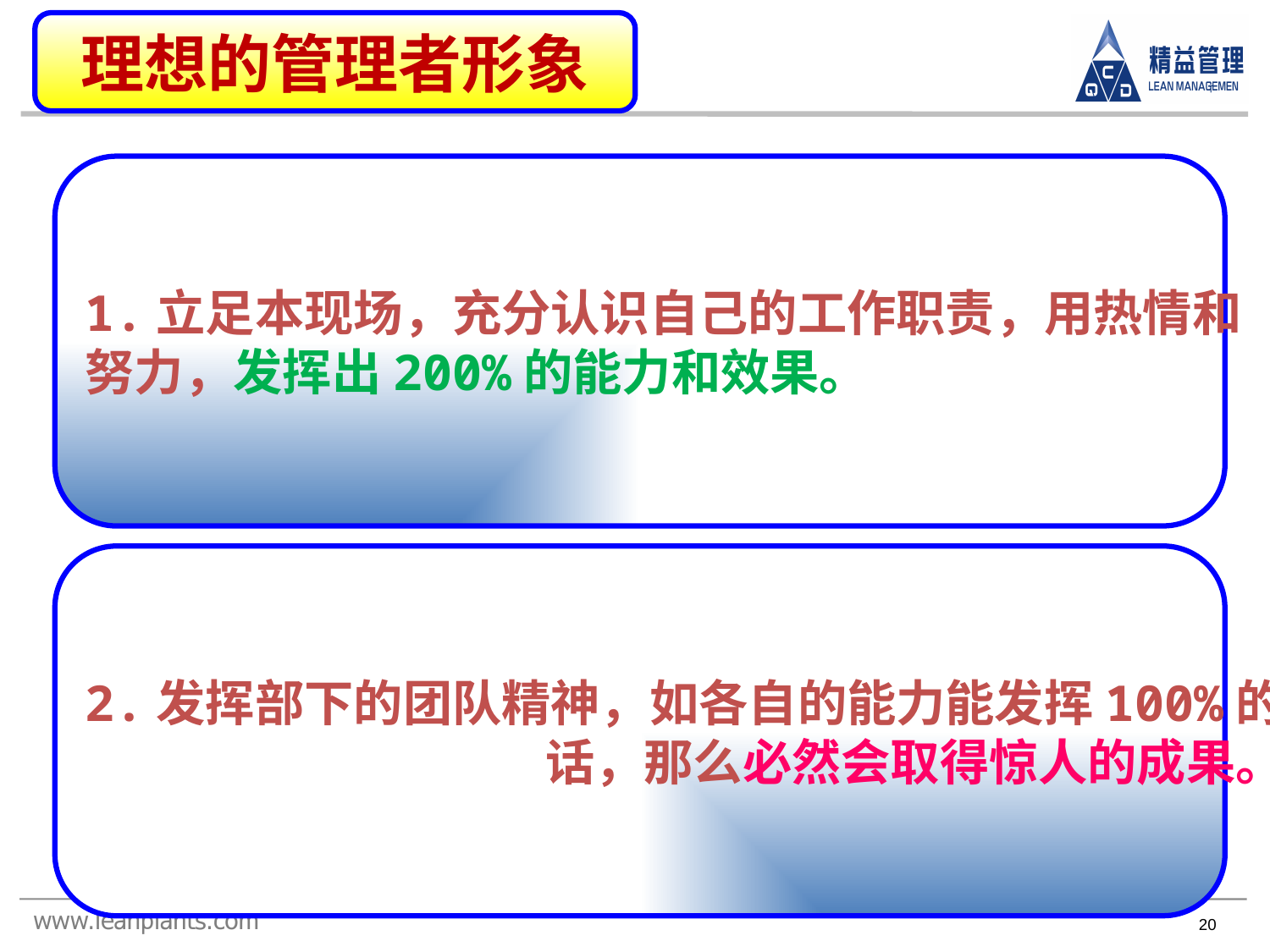

理想的管理者形象
#
1.立足本现场，充分认识自己的工作职责，用热情和
努力，发挥出200%的能力和效果。

2.发挥部下的团队精神，如各自的能力能发挥100%的
话，那么必然会取得惊人的成果。